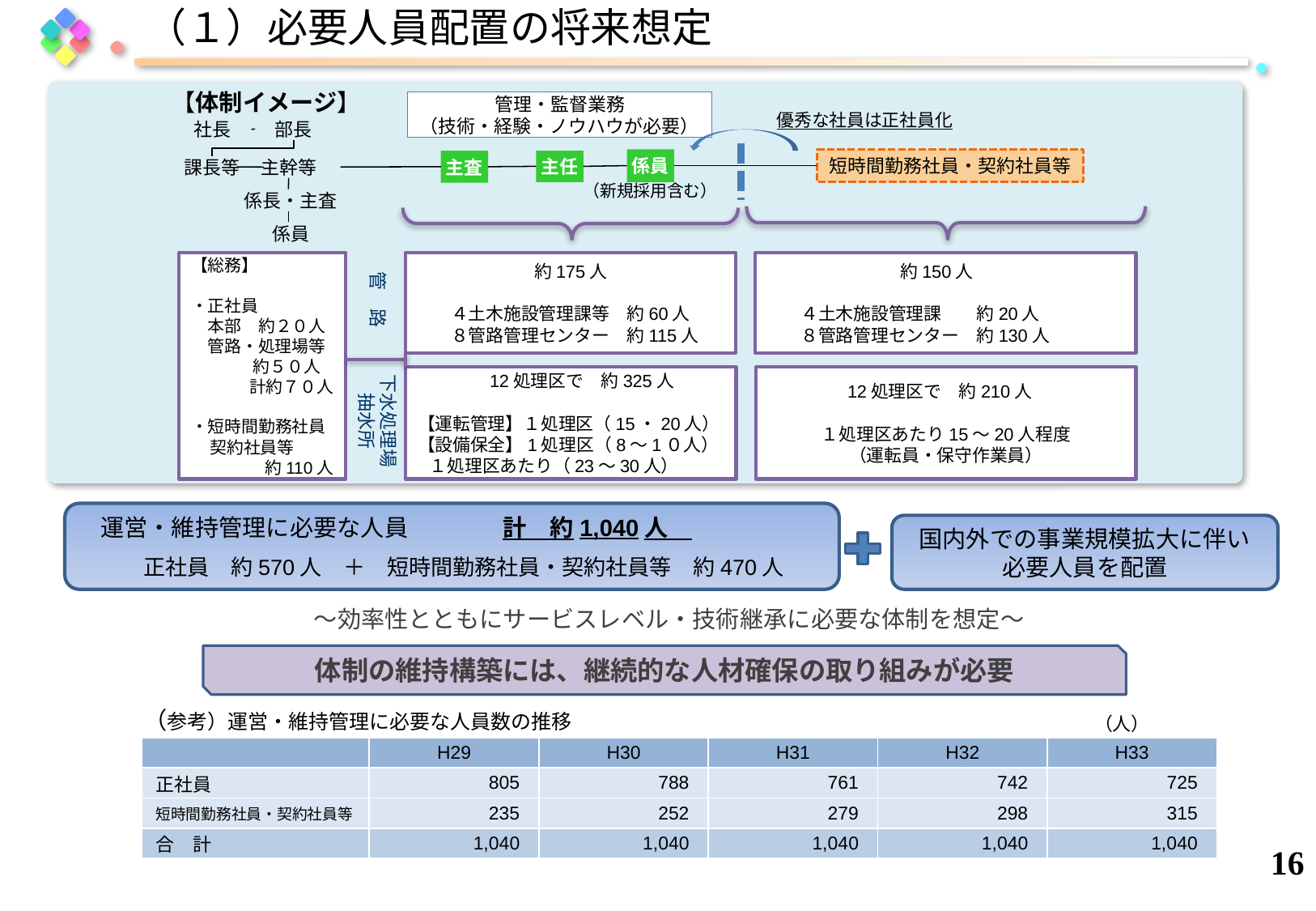

（１）必要人員配置の将来想定

【体制イメージ】
管理・監督業務
（技術・経験・ノウハウが必要）
優秀な社員は正社員化
社長
部長

短時間勤務社員・契約社員等
係員
主査
主任
主幹等
課長等
（新規採用含む）
係長・主査
係員
【総務】

・正社員
　本部　約２０人
　管路・処理場等
　　  　 約５０人
計約７０人

・短時間勤務社員契約社員等
　約110人
約175人

４土木施設管理課等　約60人
８管路管理センター　約115人
約150人

４土木施設管理課　　約20人
８管路管理センター　約130人
管　路
　12処理区で　約325人

【運転管理】１処理区（15・20人）
【設備保全】1処理区（8～1０人）
  １処理区あたり（23～30人）
 12処理区で　約210人

１処理区あたり15～20人程度
（運転員・保守作業員）
下水処理場
抽水所

　運営・維持管理に必要な人員　　　　計　約1,040人
　正社員　約570人　＋　短時間勤務社員・契約社員等　約470人
国内外での事業規模拡大に伴い
必要人員を配置

〜効率性とともにサービスレベル・技術継承に必要な体制を想定〜
体制の維持構築には、継続的な人材確保の取り組みが必要
（参考）運営・維持管理に必要な人員数の推移
（人）
|  | H29 | H30 | H31 | H32 | H33 |
| --- | --- | --- | --- | --- | --- |
| 正社員 | 805 | 788 | 761 | 742 | 725 |
| 短時間勤務社員・契約社員等 | 235 | 252 | 279 | 298 | 315 |
| 合　計 | 1,040 | 1,040 | 1,040 | 1,040 | 1,040 |
16